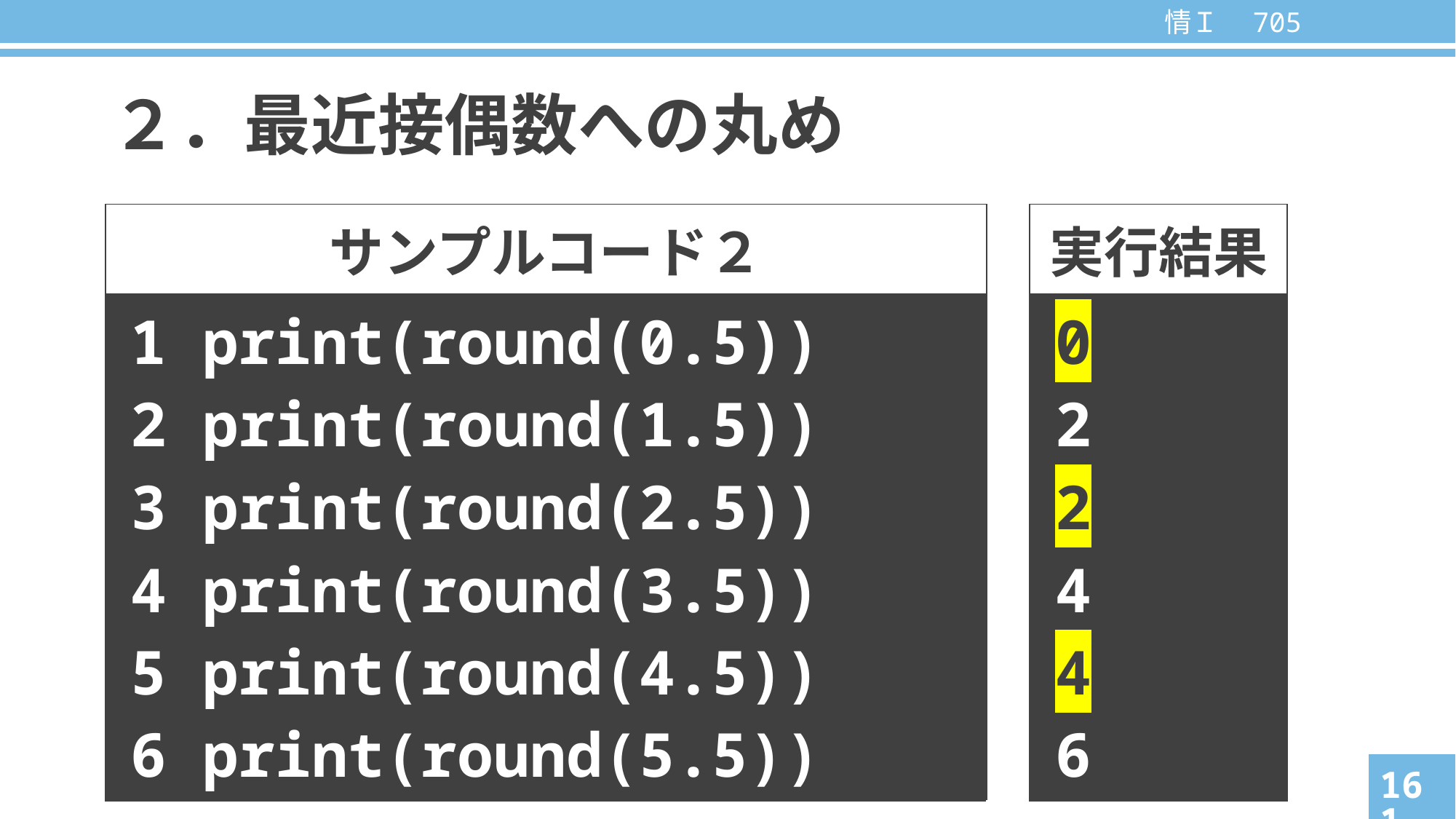

# ２．最近接偶数への丸め
| サンプルコード２ |  |  | 実行結果 |
| --- | --- | --- | --- |
| 1 2 3 4 5 6 | print(round(0.5)) print(round(1.5)) print(round(2.5)) print(round(3.5)) print(round(4.5)) print(round(5.5)) |  | 0 2 2 4 4 6 |
161